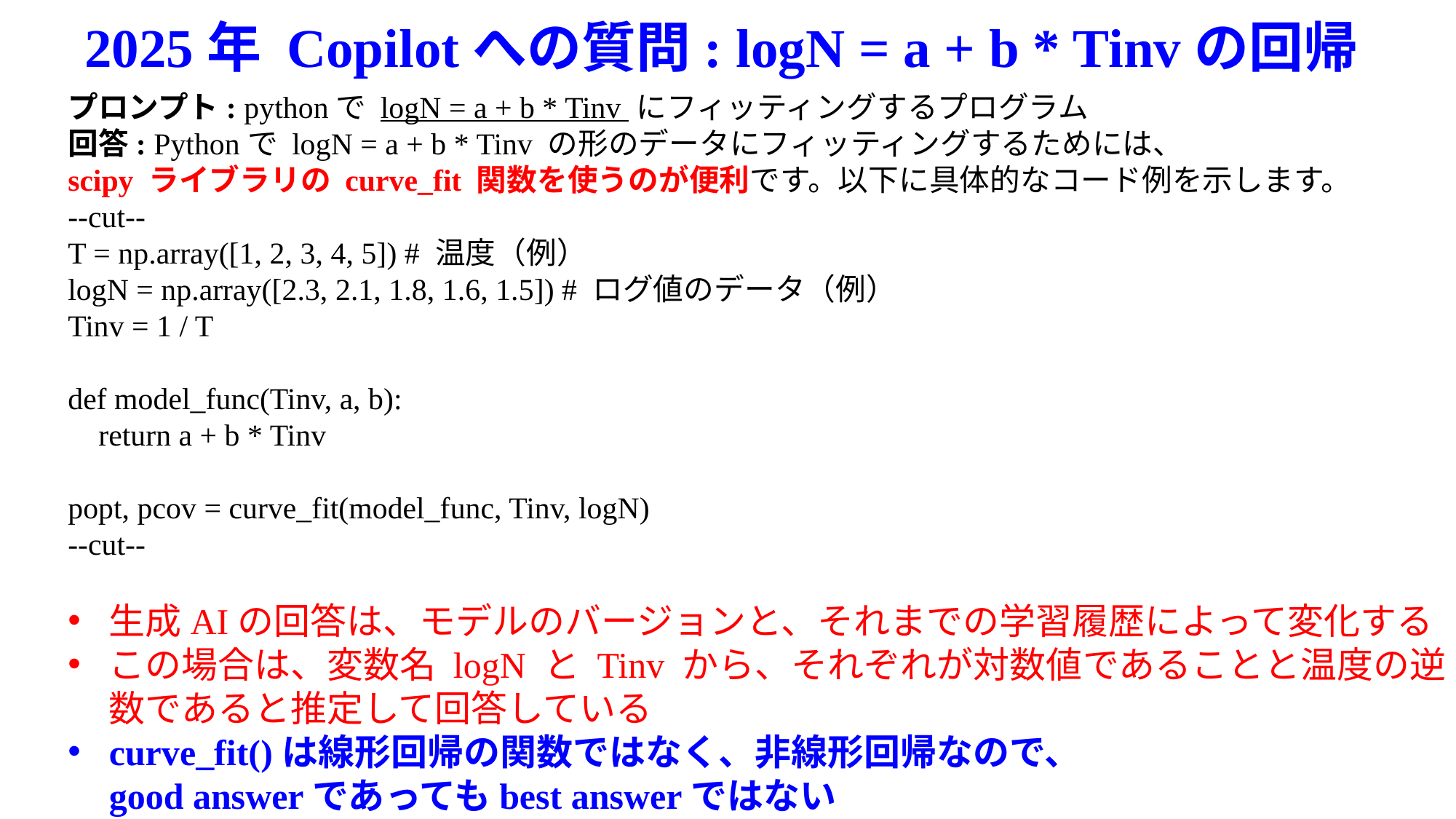

# 2025年 Copilotへの質問: logN = a + b * Tinvの回帰
プロンプト: pythonで logN = a + b * Tinv にフィッティングするプログラム
回答: Pythonで logN = a + b * Tinv の形のデータにフィッティングするためには、
scipy ライブラリの curve_fit 関数を使うのが便利です。以下に具体的なコード例を示します。
--cut--
T = np.array([1, 2, 3, 4, 5]) # 温度（例）
logN = np.array([2.3, 2.1, 1.8, 1.6, 1.5]) # ログ値のデータ（例）
Tinv = 1 / T

def model_func(Tinv, a, b):
    return a + b * Tinv

popt, pcov = curve_fit(model_func, Tinv, logN)
--cut--

生成AIの回答は、モデルのバージョンと、それまでの学習履歴によって変化する
この場合は、変数名 logN と Tinv から、それぞれが対数値であることと温度の逆数であると推定して回答している
curve_fit()は線形回帰の関数ではなく、非線形回帰なので、
good answerであってもbest answerではない